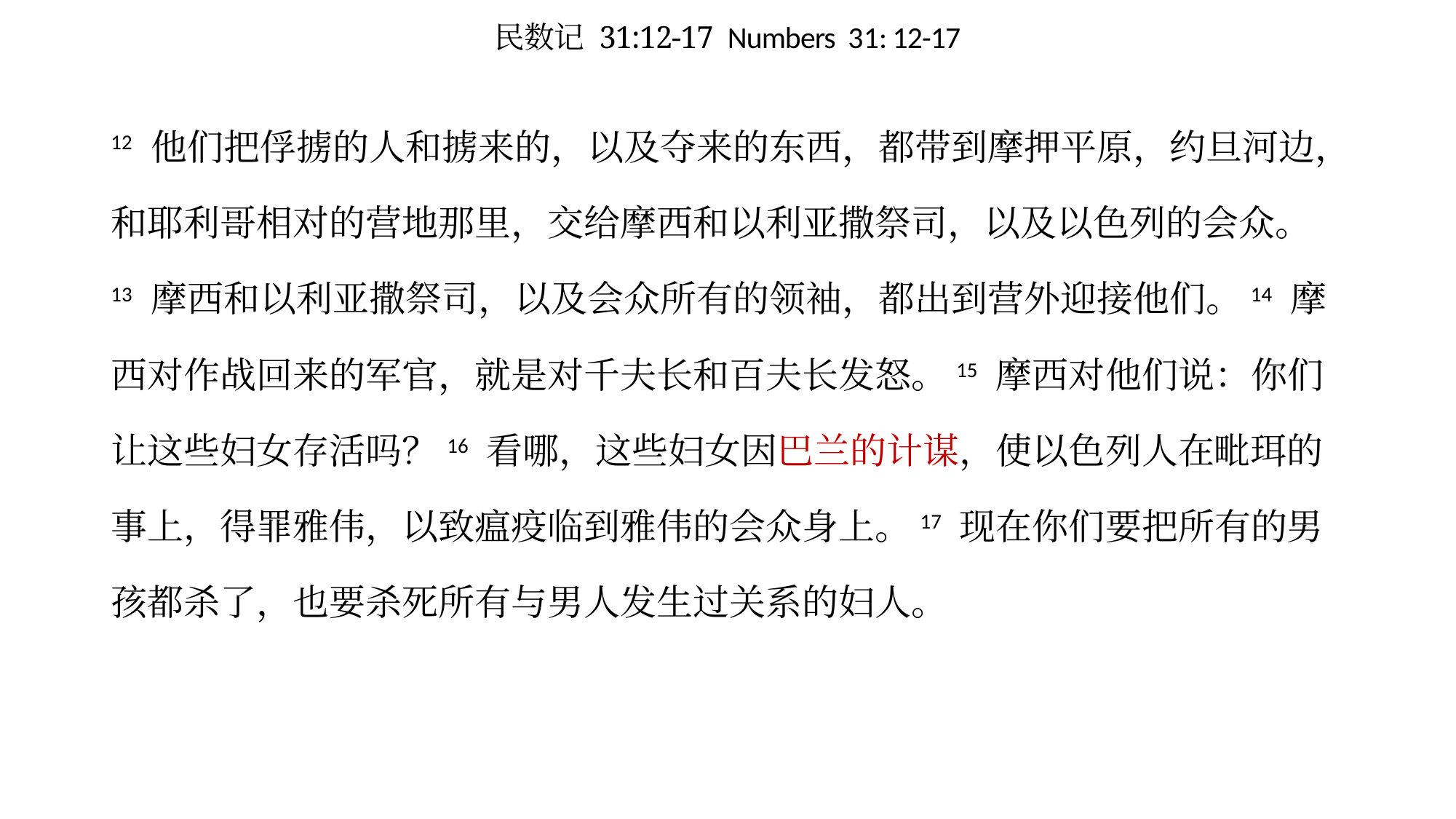

# 民数记 31:12-17  Numbers  31: 12-17
12 他们把俘掳的人和掳来的，以及夺来的东西，都带到摩押平原，约旦河边，和耶利哥相对的营地那里，交给摩西和以利亚撒祭司，以及以色列的会众。 13 摩西和以利亚撒祭司，以及会众所有的领袖，都出到营外迎接他们。14 摩西对作战回来的军官，就是对千夫长和百夫长发怒。15 摩西对他们说：你们让这些妇女存活吗？16 看哪，这些妇女因巴兰的计谋，使以色列人在毗珥的事上，得罪雅伟，以致瘟疫临到雅伟的会众身上。17 现在你们要把所有的男孩都杀了，也要杀死所有与男人发生过关系的妇人。